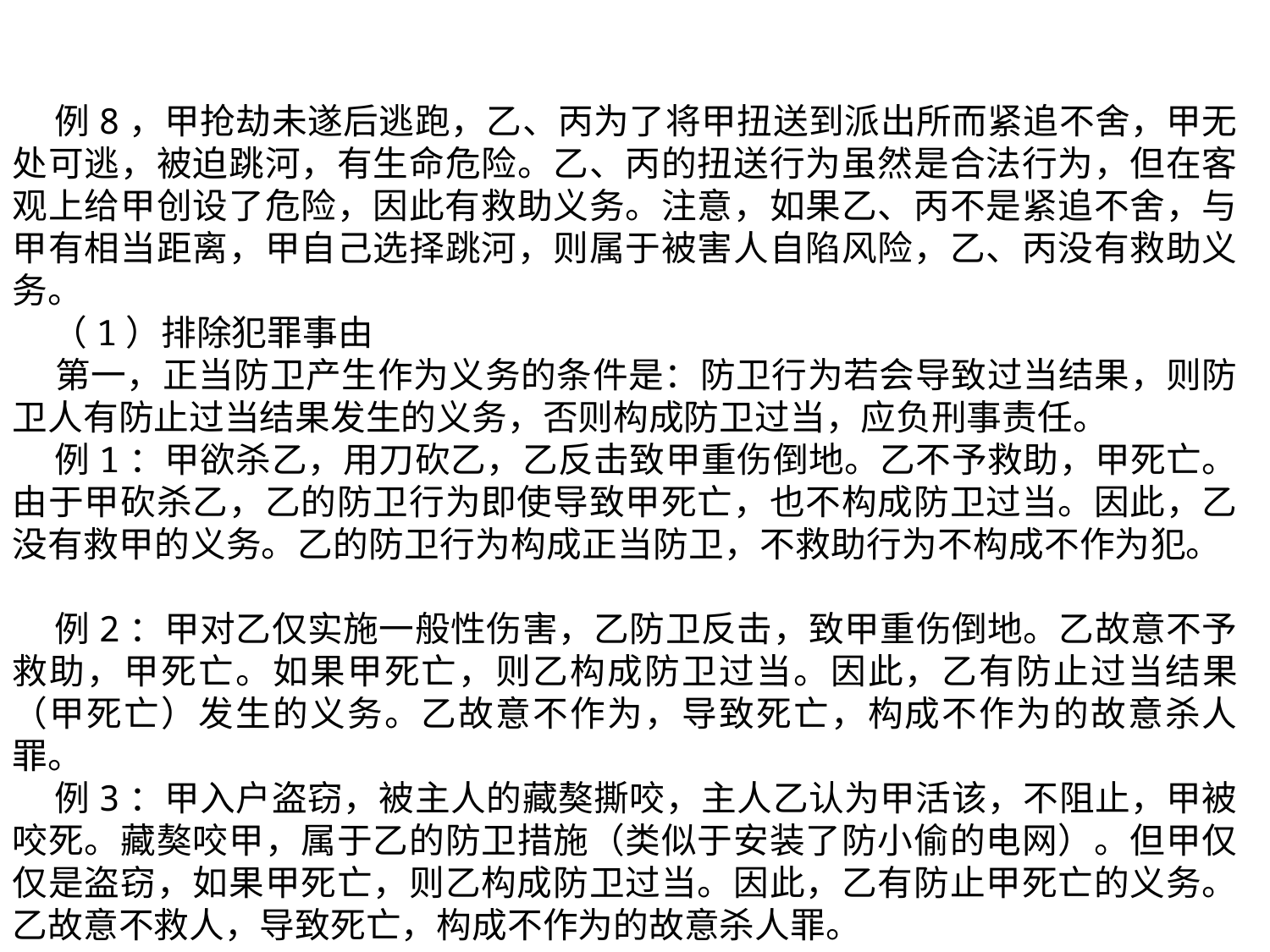

例8，甲抢劫未遂后逃跑，乙、丙为了将甲扭送到派出所而紧追不舍，甲无处可逃，被迫跳河，有生命危险。乙、丙的扭送行为虽然是合法行为，但在客观上给甲创设了危险，因此有救助义务。注意，如果乙、丙不是紧追不舍，与甲有相当距离，甲自己选择跳河，则属于被害人自陷风险，乙、丙没有救助义务。
    （1）排除犯罪事由
    第一，正当防卫产生作为义务的条件是：防卫行为若会导致过当结果，则防卫人有防止过当结果发生的义务，否则构成防卫过当，应负刑事责任。
    例1：甲欲杀乙，用刀砍乙，乙反击致甲重伤倒地。乙不予救助，甲死亡。由于甲砍杀乙，乙的防卫行为即使导致甲死亡，也不构成防卫过当。因此，乙没有救甲的义务。乙的防卫行为构成正当防卫，不救助行为不构成不作为犯。
    例2：甲对乙仅实施一般性伤害，乙防卫反击，致甲重伤倒地。乙故意不予救助，甲死亡。如果甲死亡，则乙构成防卫过当。因此，乙有防止过当结果（甲死亡）发生的义务。乙故意不作为，导致死亡，构成不作为的故意杀人罪。
    例3：甲入户盗窃，被主人的藏獒撕咬，主人乙认为甲活该，不阻止，甲被咬死。藏獒咬甲，属于乙的防卫措施（类似于安装了防小偷的电网）。但甲仅仅是盗窃，如果甲死亡，则乙构成防卫过当。因此，乙有防止甲死亡的义务。乙故意不救人，导致死亡，构成不作为的故意杀人罪。